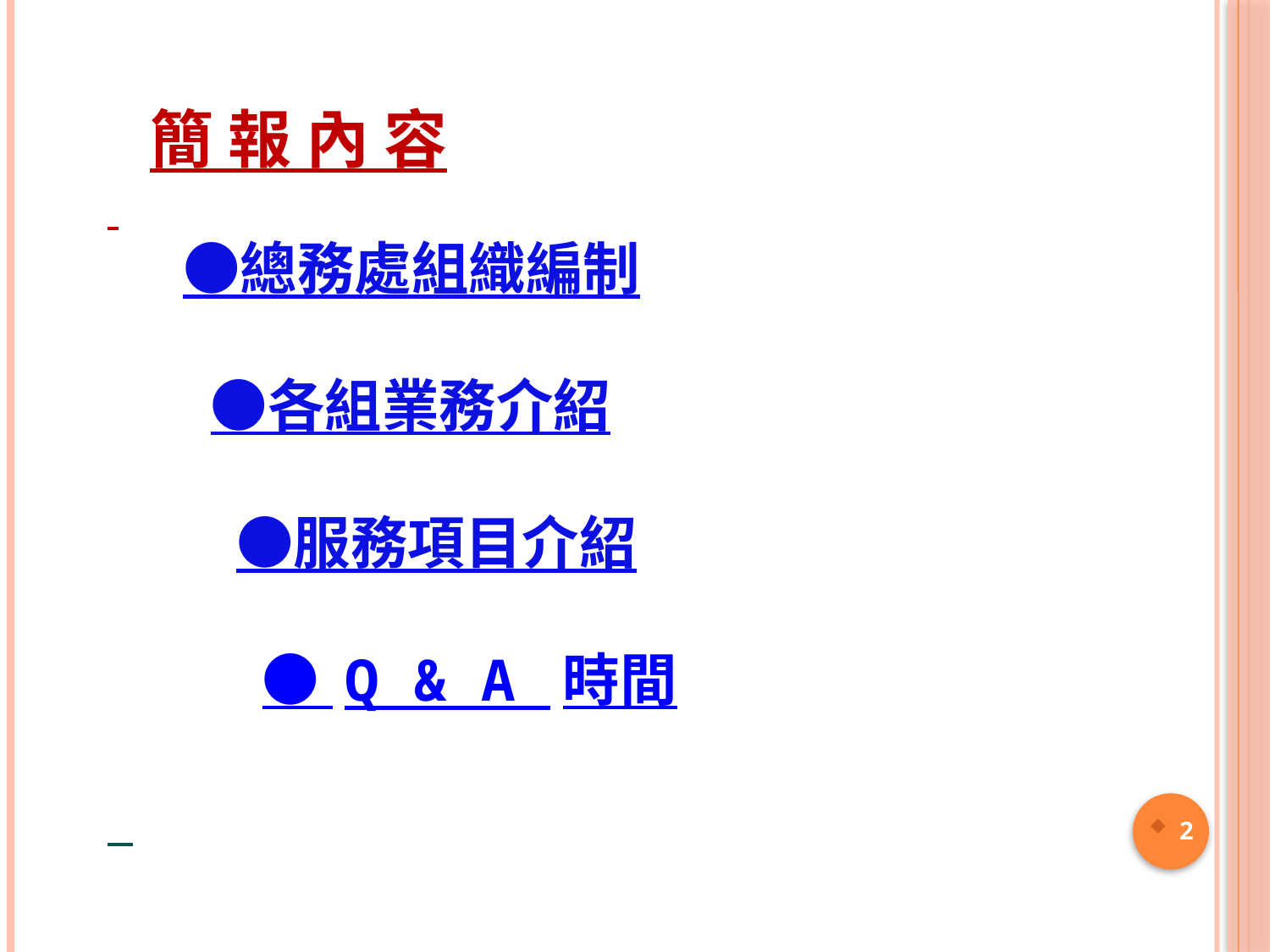

# 簡 報 內 容 ●總務處組織編制 ●各組業務介紹 ●服務項目介紹 ● Q & A 時間
2